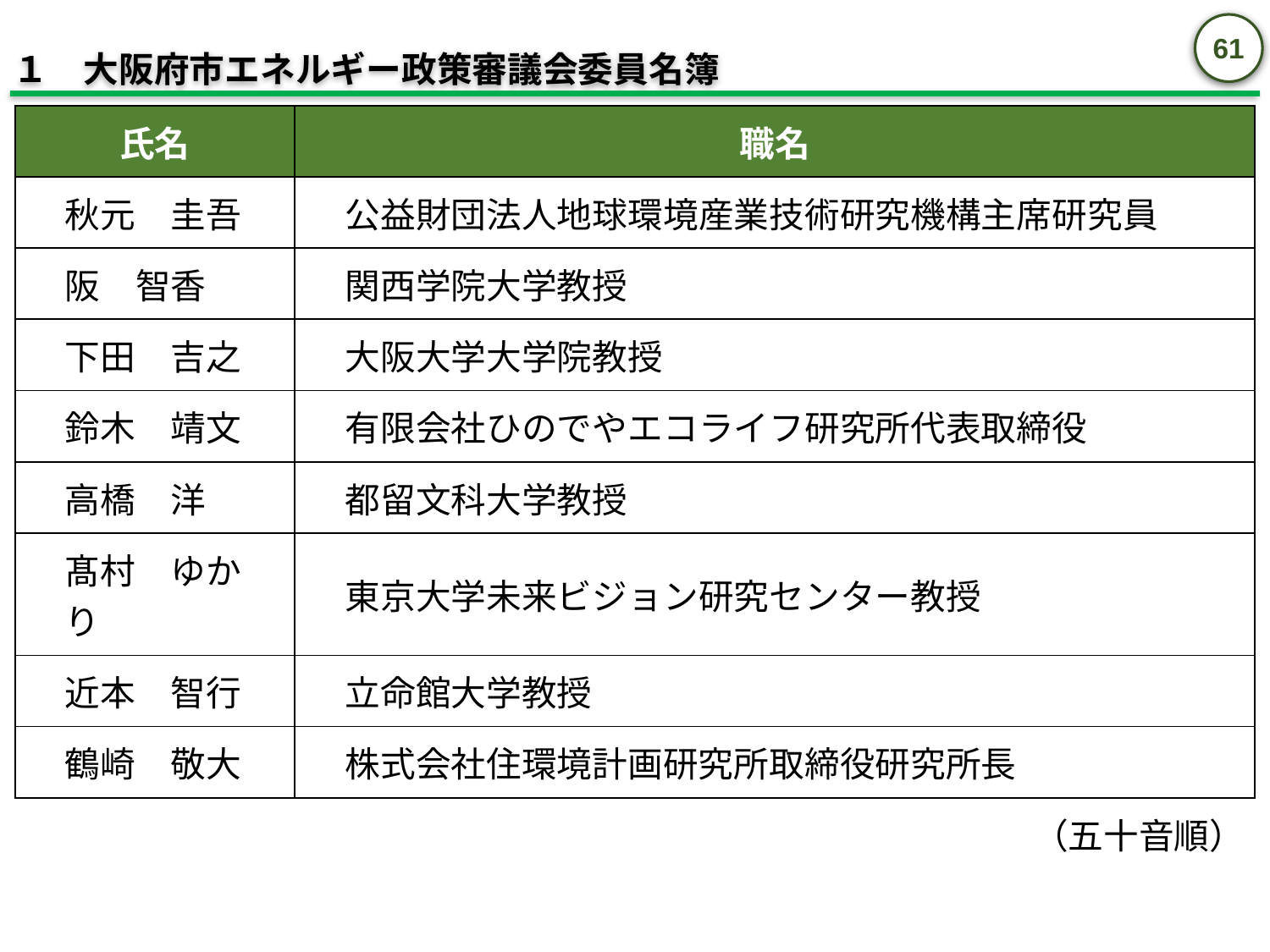

61
１　大阪府市エネルギー政策審議会委員名簿

| 氏名 | 職名 |
| --- | --- |
| 秋元　圭吾 | 公益財団法人地球環境産業技術研究機構主席研究員 |
| 阪　智香 | 関西学院大学教授 |
| 下田　吉之 | 大阪大学大学院教授 |
| 鈴木　靖文 | 有限会社ひのでやエコライフ研究所代表取締役 |
| 高橋　洋 | 都留文科大学教授 |
| 髙村　ゆかり | 東京大学未来ビジョン研究センター教授 |
| 近本　智行 | 立命館大学教授 |
| 鶴崎　敬大 | 株式会社住環境計画研究所取締役研究所長 |
| （五十音順） |  |